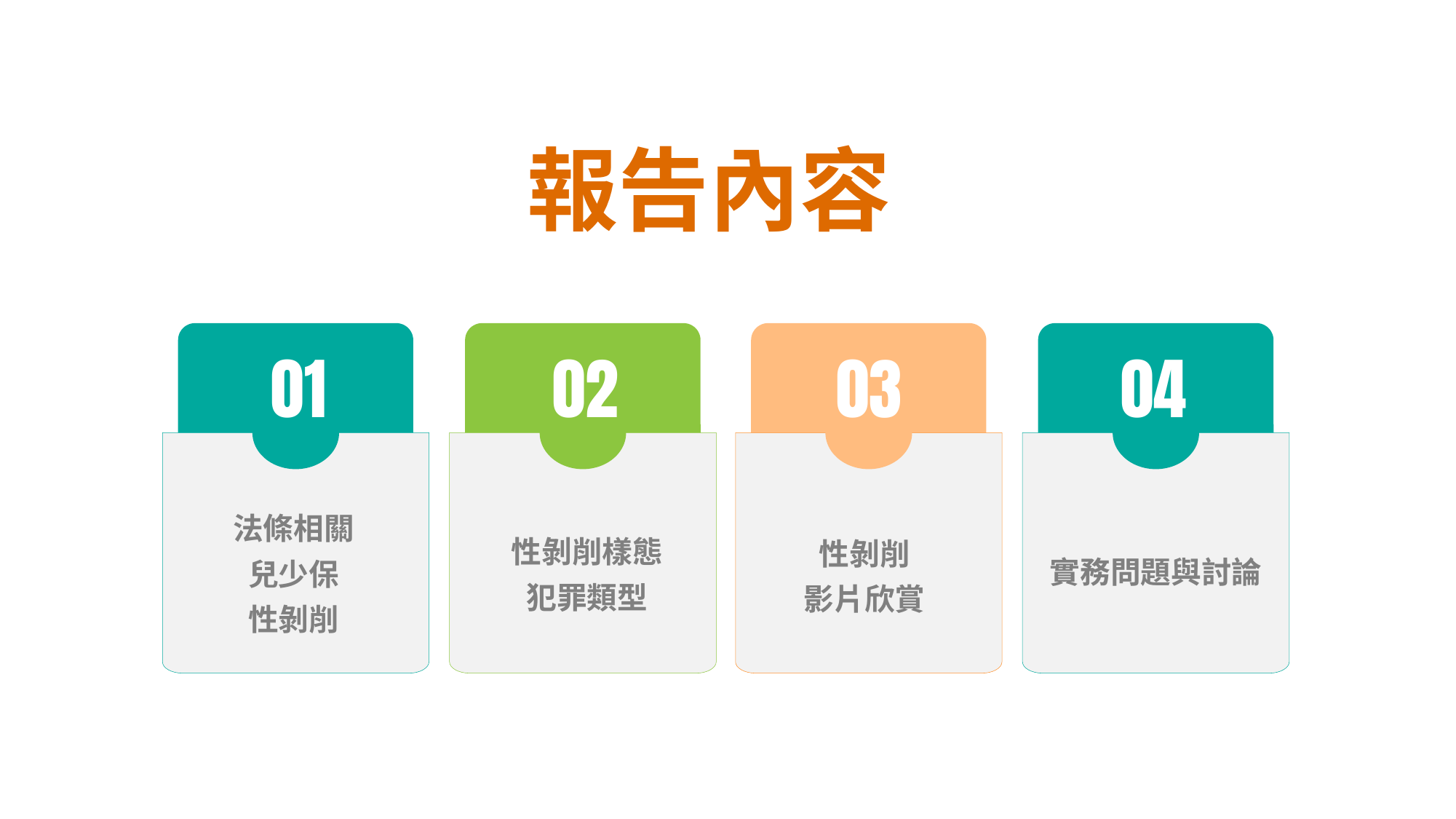

2
報告內容

01

法條相關
兒少保
性剝削

02

性剝削樣態
犯罪類型

03

性剝削
影片欣賞

04

實務問題與討論